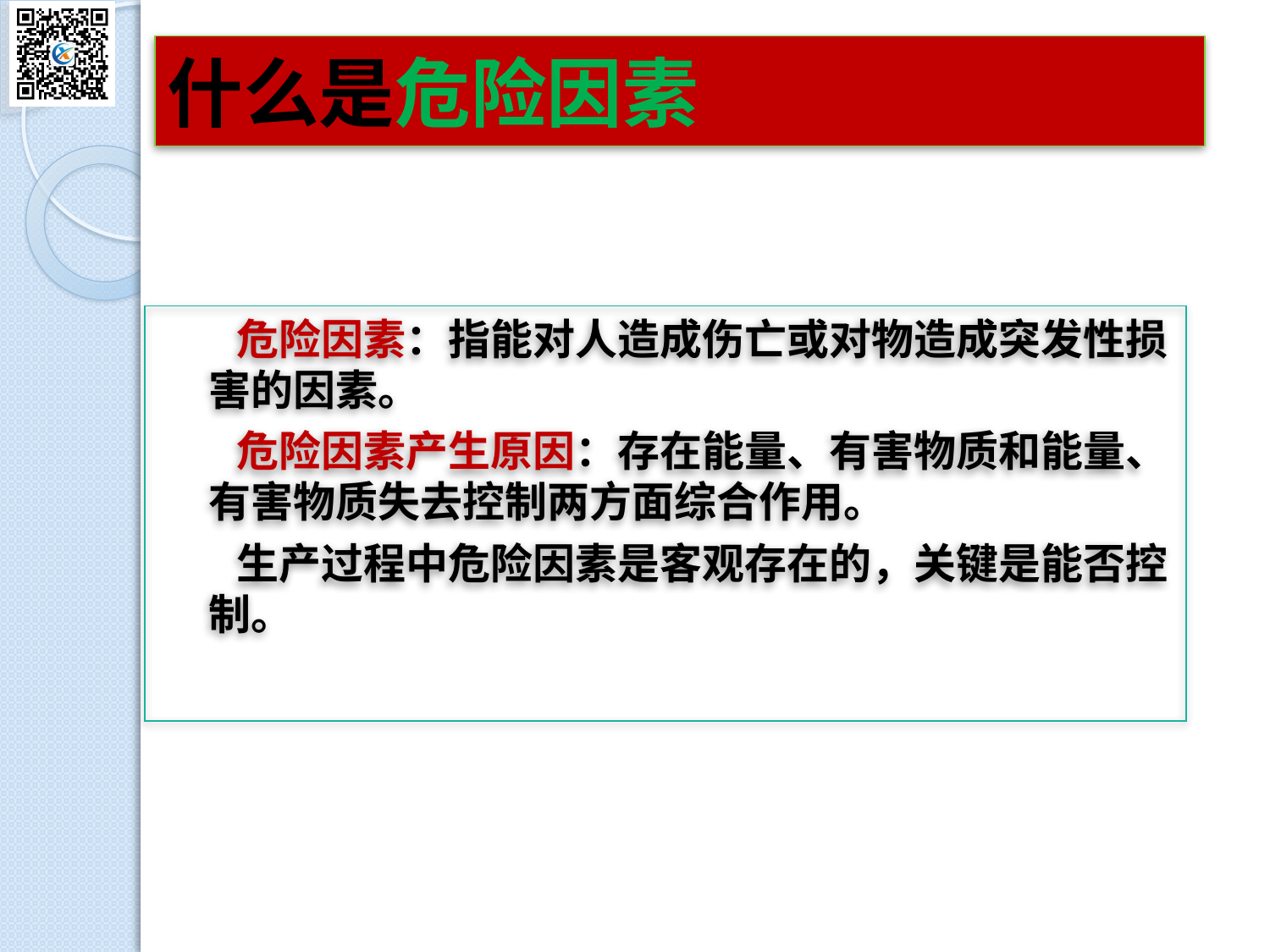

# 什么是危险因素
      危险因素：指能对人造成伤亡或对物造成突发性损害的因素。
      危险因素产生原因：存在能量、有害物质和能量、有害物质失去控制两方面综合作用。
      生产过程中危险因素是客观存在的，关键是能否控制。